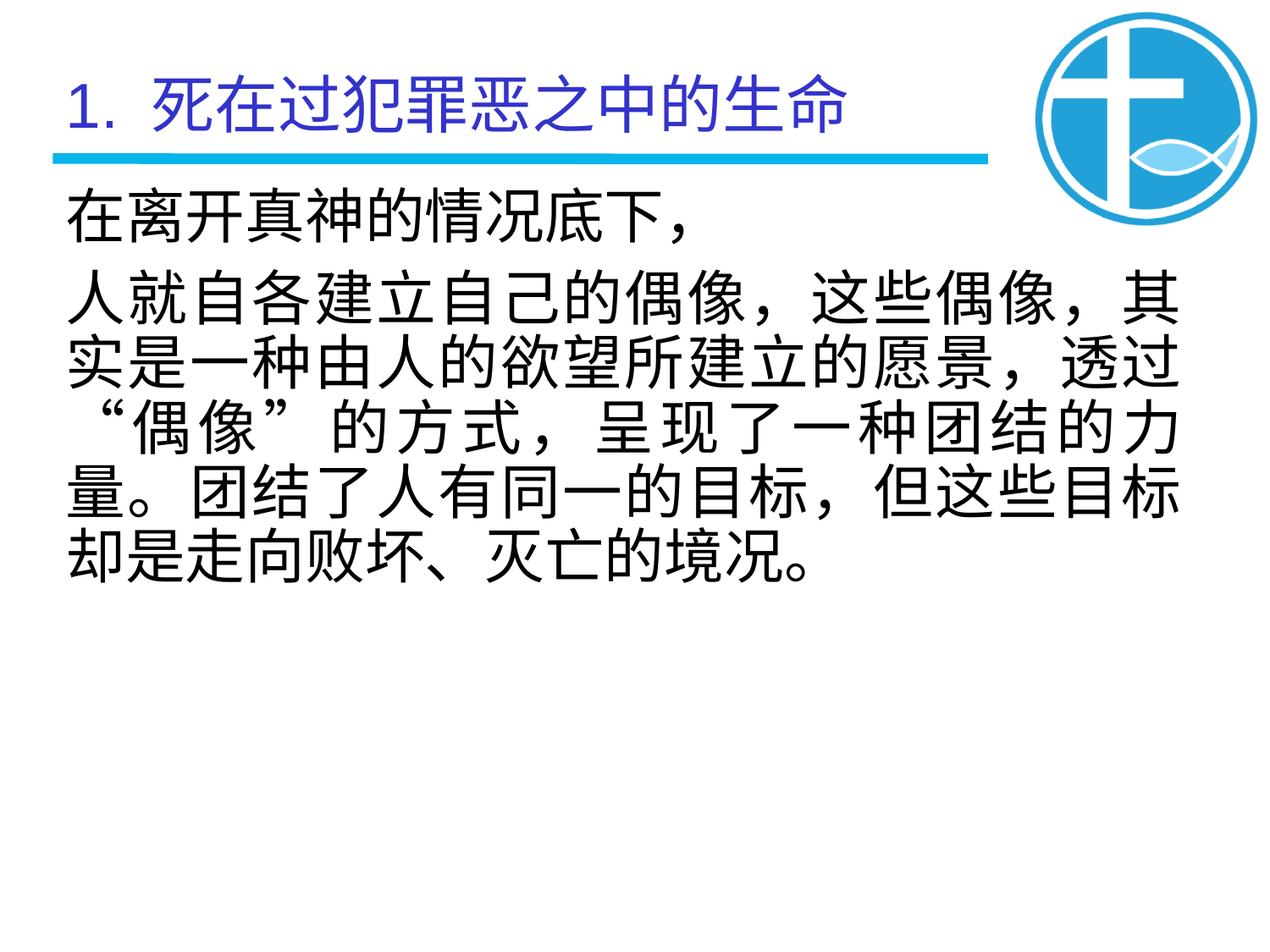

1. 死在过犯罪恶之中的生命
在离开真神的情况底下，
人就自各建立自己的偶像，这些偶像，其实是一种由人的欲望所建立的愿景，透过“偶像”的方式，呈现了一种团结的力量。团结了人有同一的目标，但这些目标却是走向败坏、灭亡的境况。